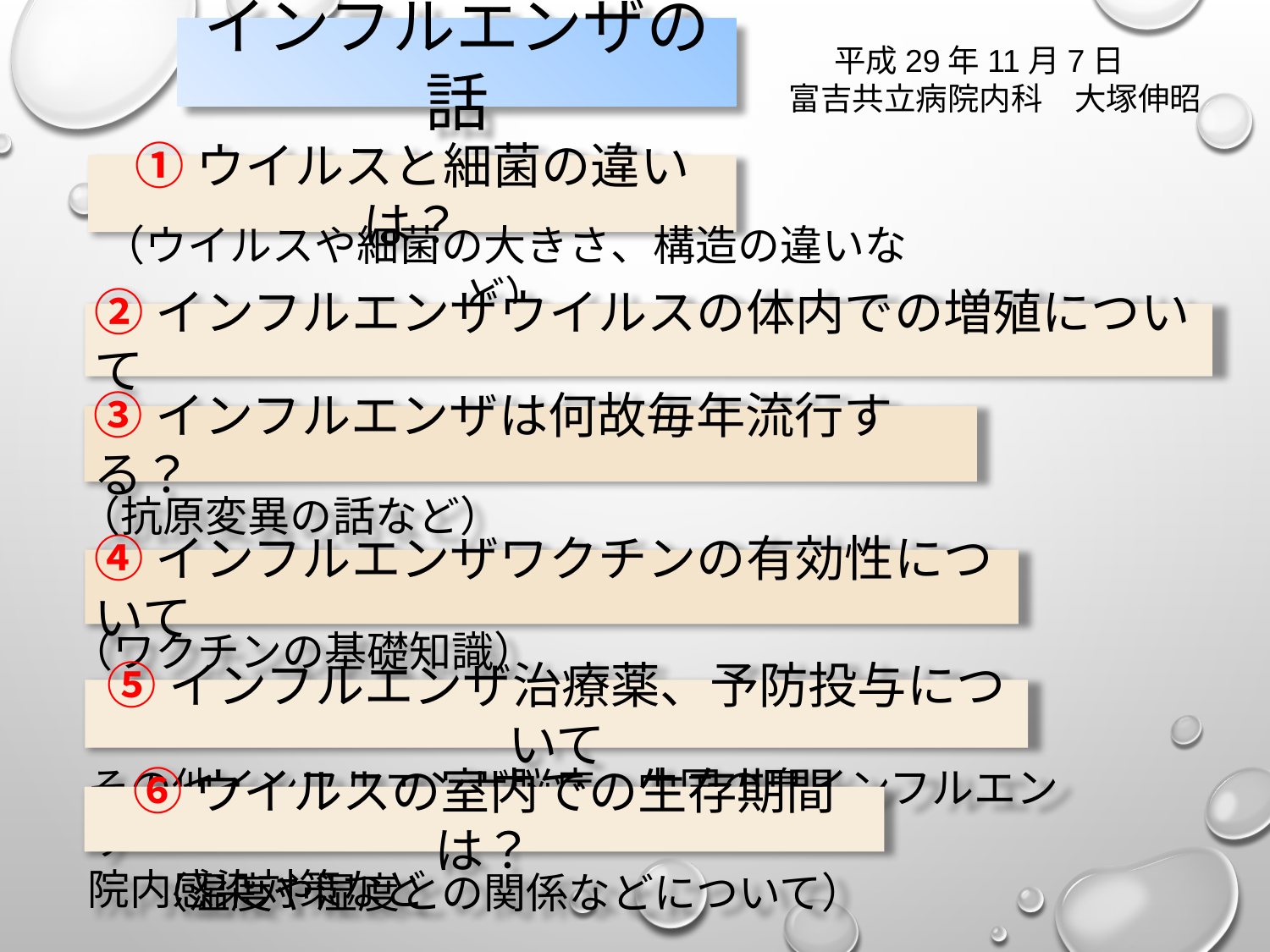

インフルエンザの話
平成29年11月7日
富吉共立病院内科　大塚伸昭
①ウイルスと細菌の違いは？
（ウイルスや細菌の大きさ、構造の違いなど）

②インフルエンザウイルスの体内での増殖について
③インフルエンザは何故毎年流行する？
（抗原変異の話など）
④インフルエンザワクチンの有効性について
（ワクチンの基礎知識）
⑤インフルエンザ治療薬、予防投与について

⑥ウイルスの室内での生存期間は？
（温度や湿度との関係などについて）
その他インフルエンザ脳症、中国の鳥インフルエンザ
院内感染対策など